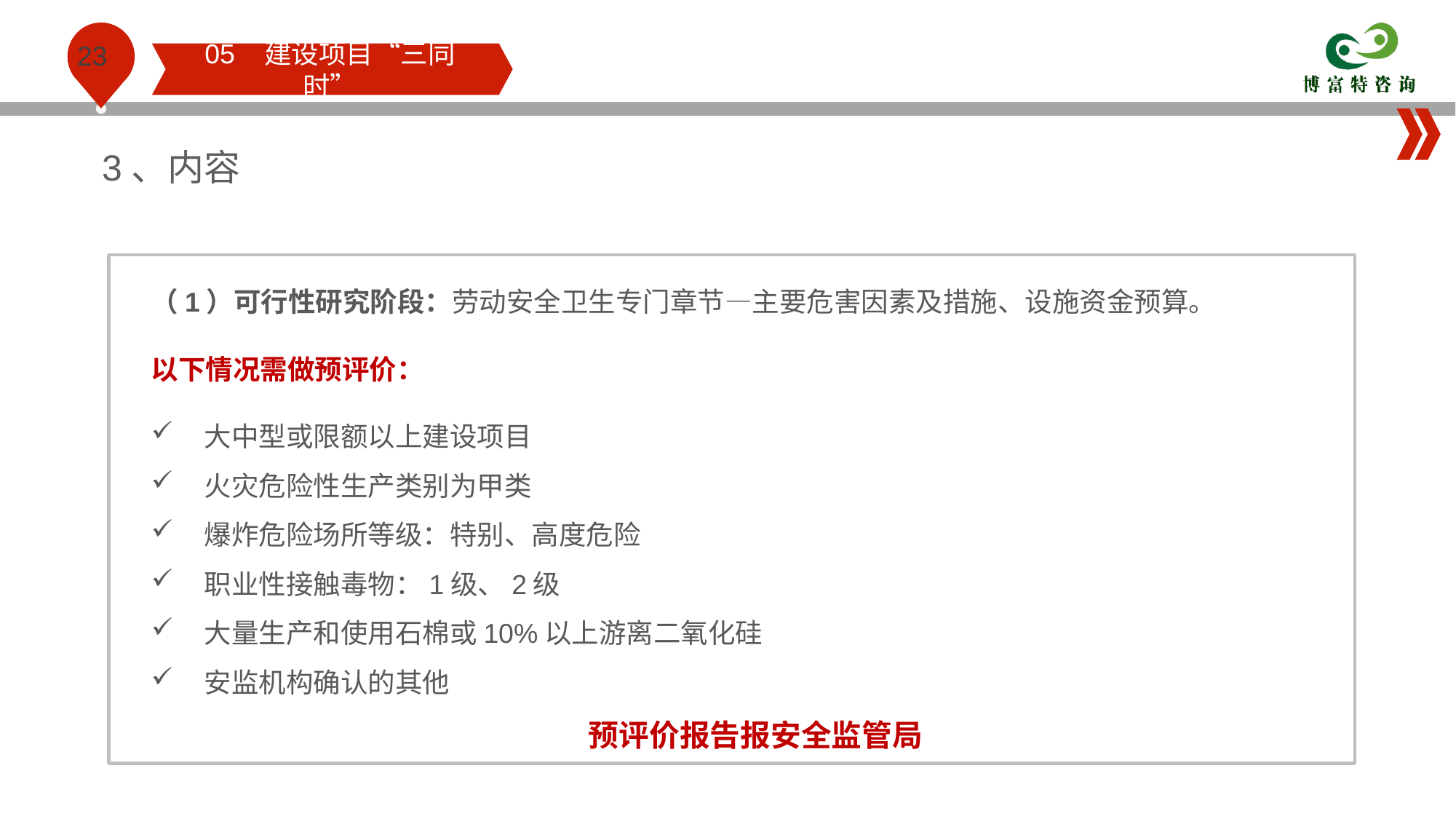

05   建设项目“三同时”

3、内容

（1）可行性研究阶段：劳动安全卫生专门章节—主要危害因素及措施、设施资金预算。
以下情况需做预评价：
  大中型或限额以上建设项目
  火灾危险性生产类别为甲类
  爆炸危险场所等级：特别、高度危险
  职业性接触毒物：1级、2级
  大量生产和使用石棉或10%以上游离二氧化硅
  安监机构确认的其他
     预评价报告报安全监管局